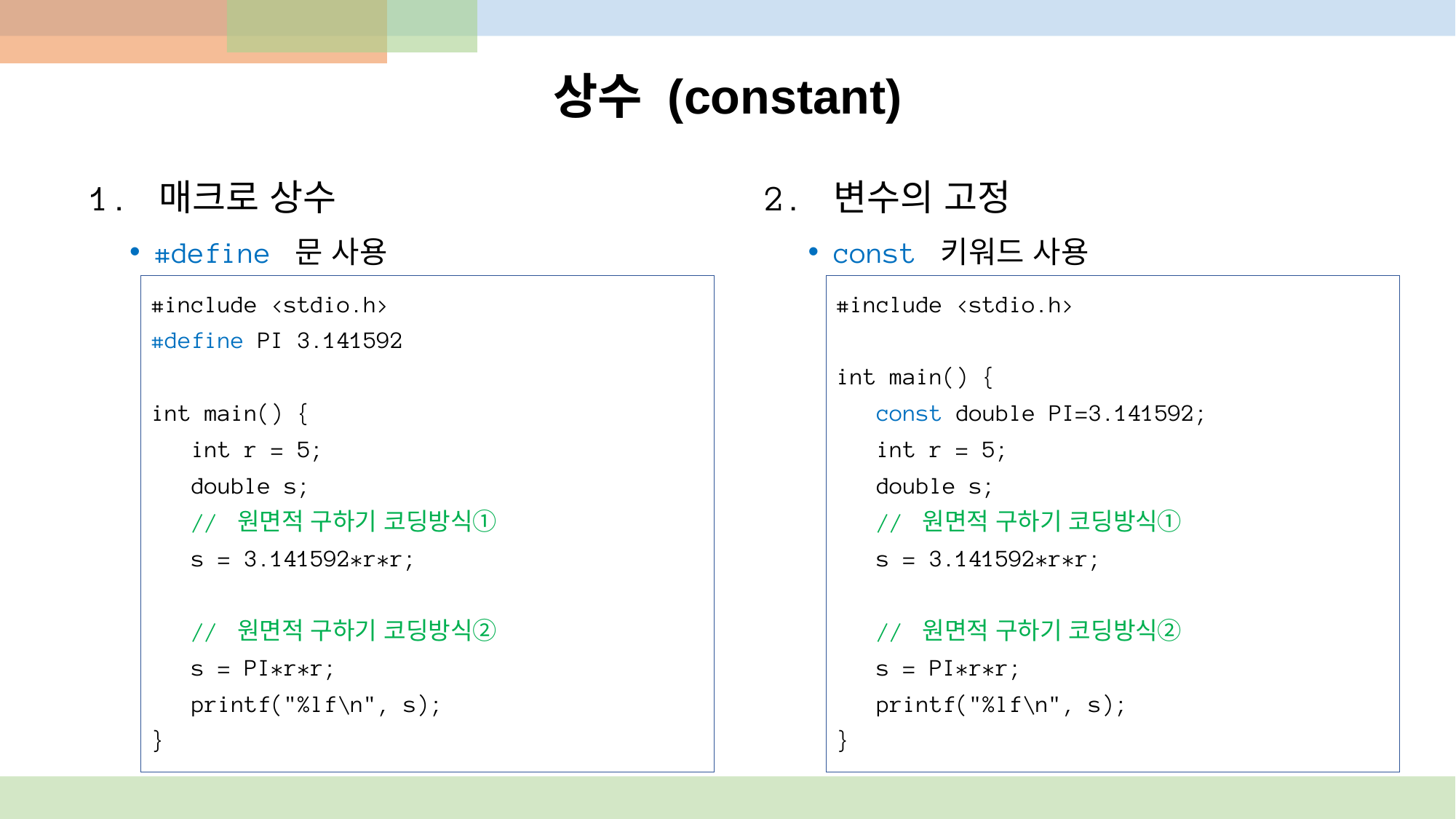

# 상수 (constant)
2. 변수의 고정
const 키워드 사용
1. 매크로 상수
#define 문 사용
#include <stdio.h>
#define PI 3.141592

int main() {
   int r = 5;
   double s;
   // 원면적 구하기 코딩방식①
   s = 3.141592*r*r;

   // 원면적 구하기 코딩방식②
   s = PI*r*r;
   printf("%lf\n", s);
}
#include <stdio.h>

int main() {
   const double PI=3.141592;
   int r = 5;
   double s;
   // 원면적 구하기 코딩방식①
   s = 3.141592*r*r;

   // 원면적 구하기 코딩방식②
   s = PI*r*r;
   printf("%lf\n", s);
}